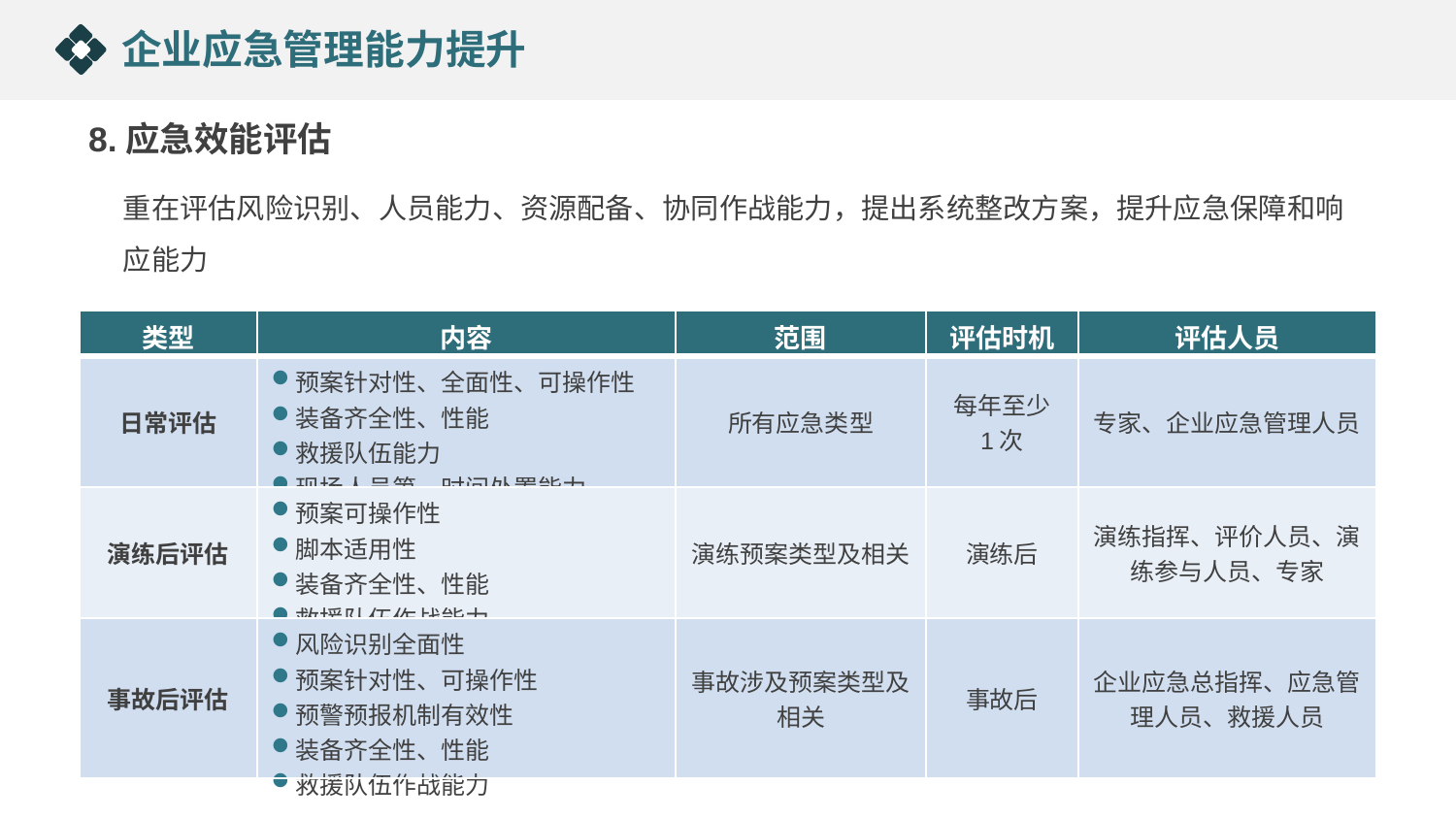

企业应急管理能力提升
8.应急效能评估
重在评估风险识别、人员能力、资源配备、协同作战能力，提出系统整改方案，提升应急保障和响应能力
| 类型 | 内容 | 范围 | 评估时机 | 评估人员 |
| --- | --- | --- | --- | --- |
| 日常评估 | 预案针对性、全面性、可操作性 装备齐全性、性能 救援队伍能力 现场人员第一时间处置能力 | 所有应急类型 | 每年至少 1次 | 专家、企业应急管理人员 |
| 演练后评估 | 预案可操作性 脚本适用性 装备齐全性、性能 救援队伍作战能力 | 演练预案类型及相关 | 演练后 | 演练指挥、评价人员、演练参与人员、专家 |
| 事故后评估 | 风险识别全面性 预案针对性、可操作性 预警预报机制有效性 装备齐全性、性能 救援队伍作战能力 | 事故涉及预案类型及相关 | 事故后 | 企业应急总指挥、应急管理人员、救援人员 |